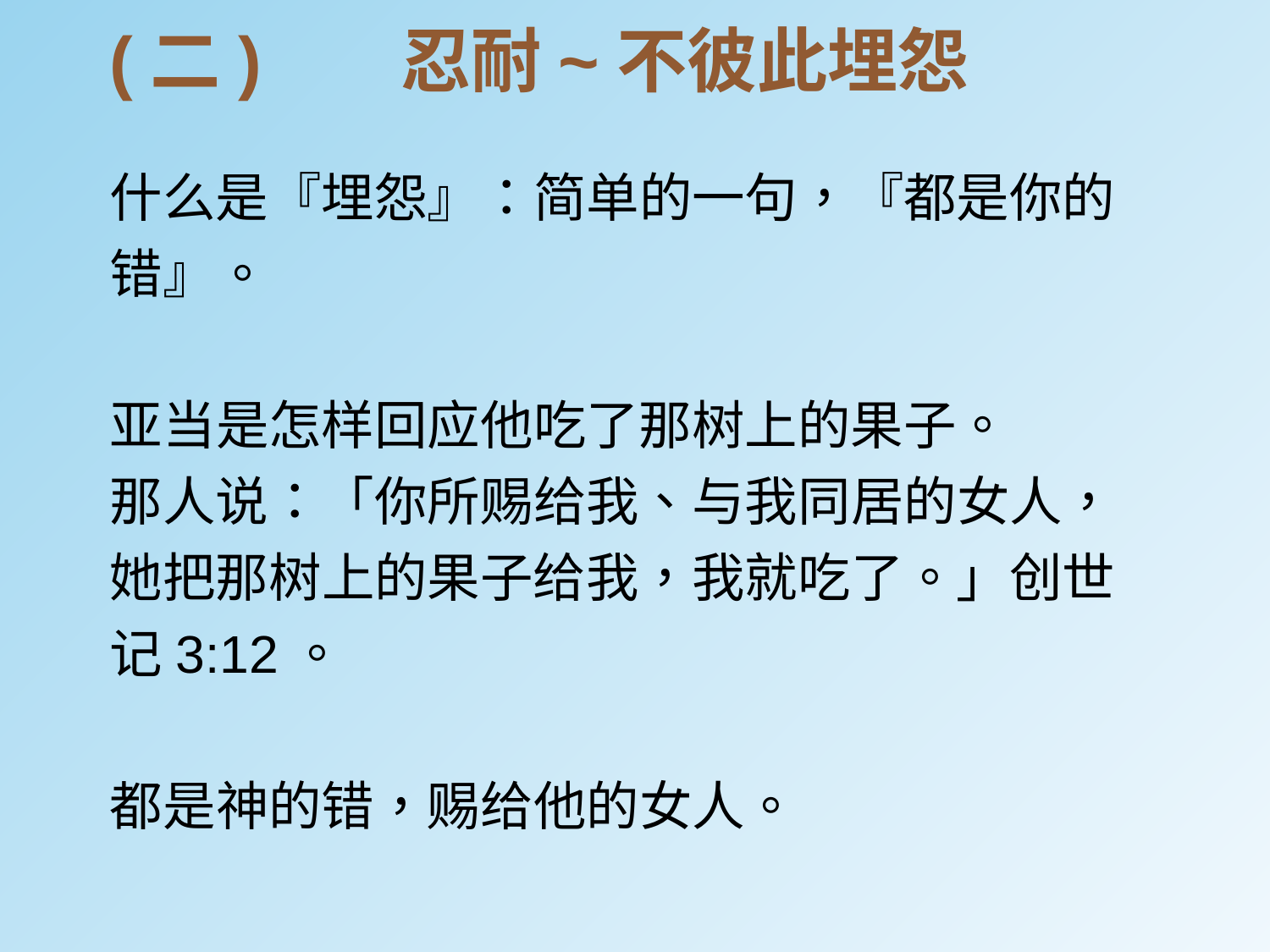

(二)	 忍耐~不彼此埋怨
什么是『埋怨』：简单的一句，『都是你的错』。

亚当是怎样回应他吃了那树上的果子。
那人说：「你所赐给我、与我同居的女人，她把那树上的果子给我，我就吃了。」创世记3:12。

都是神的错，赐给他的女人。